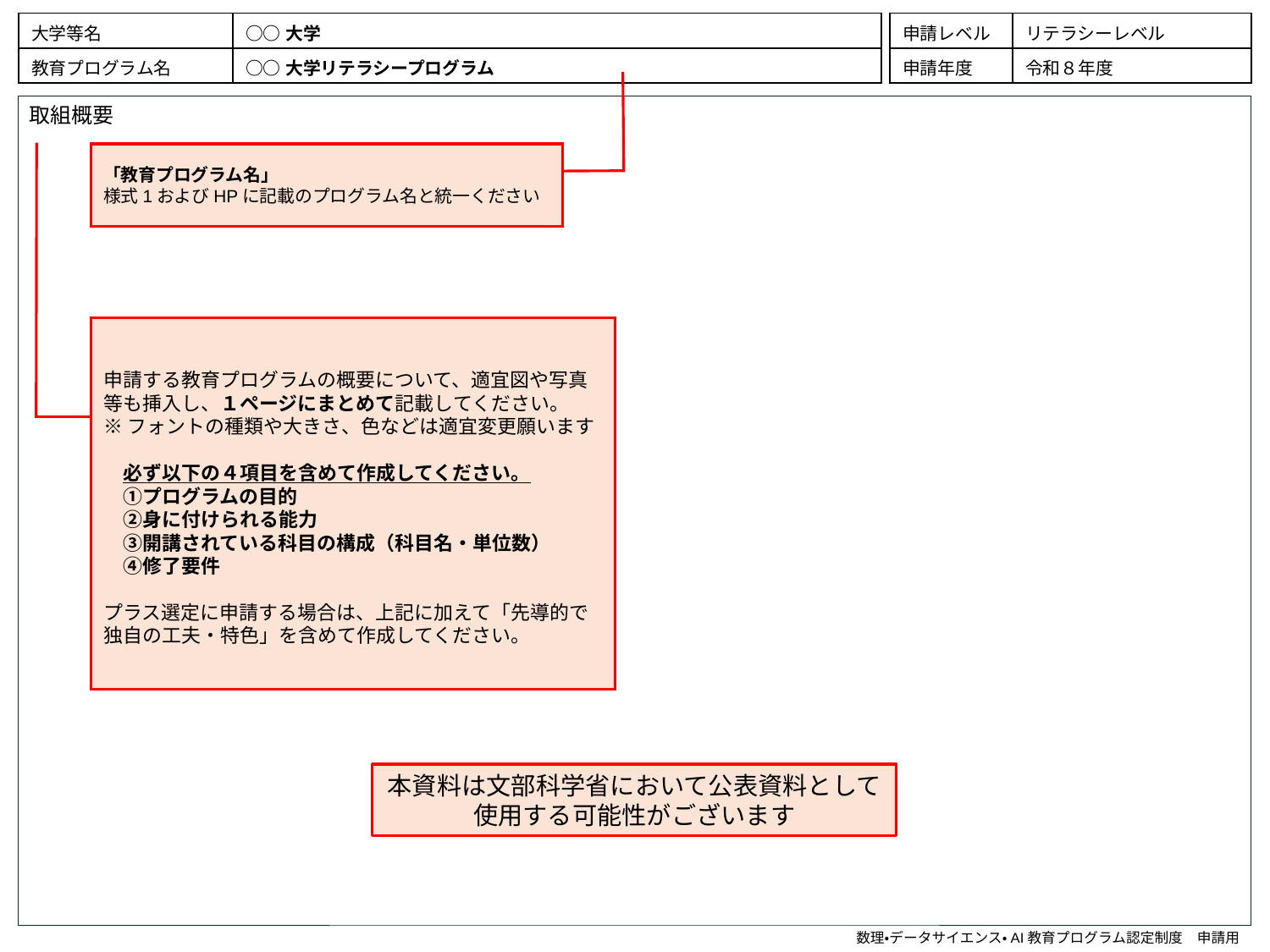

| 大学等名 | ○○大学 |
| --- | --- |
| 教育プログラム名 | ○○大学リテラシープログラム |
| 申請レベル | リテラシーレベル |
| --- | --- |
| 申請年度 | 令和８年度 |
新規申請用
取組概要

「教育プログラム名」
様式1およびHPに記載のプログラム名と統一ください
提出時には記載上の留意事項など不要な記載は削除願います

申請する教育プログラムの概要について、適宜図や写真等も挿入し、１ページにまとめて記載してください。
※フォントの種類や大きさ、色などは適宜変更願います

　必ず以下の４項目を含めて作成してください。
　①プログラムの目的
　②身に付けられる能力
　③開講されている科目の構成（科目名・単位数）
　④修了要件

プラス選定に申請する場合は、上記に加えて「先導的で独自の工夫・特色」を含めて作成してください。

本資料は文部科学省において公表資料として使用する可能性がございます
数理・データサイエンス・AI教育プログラム認定制度　申請用